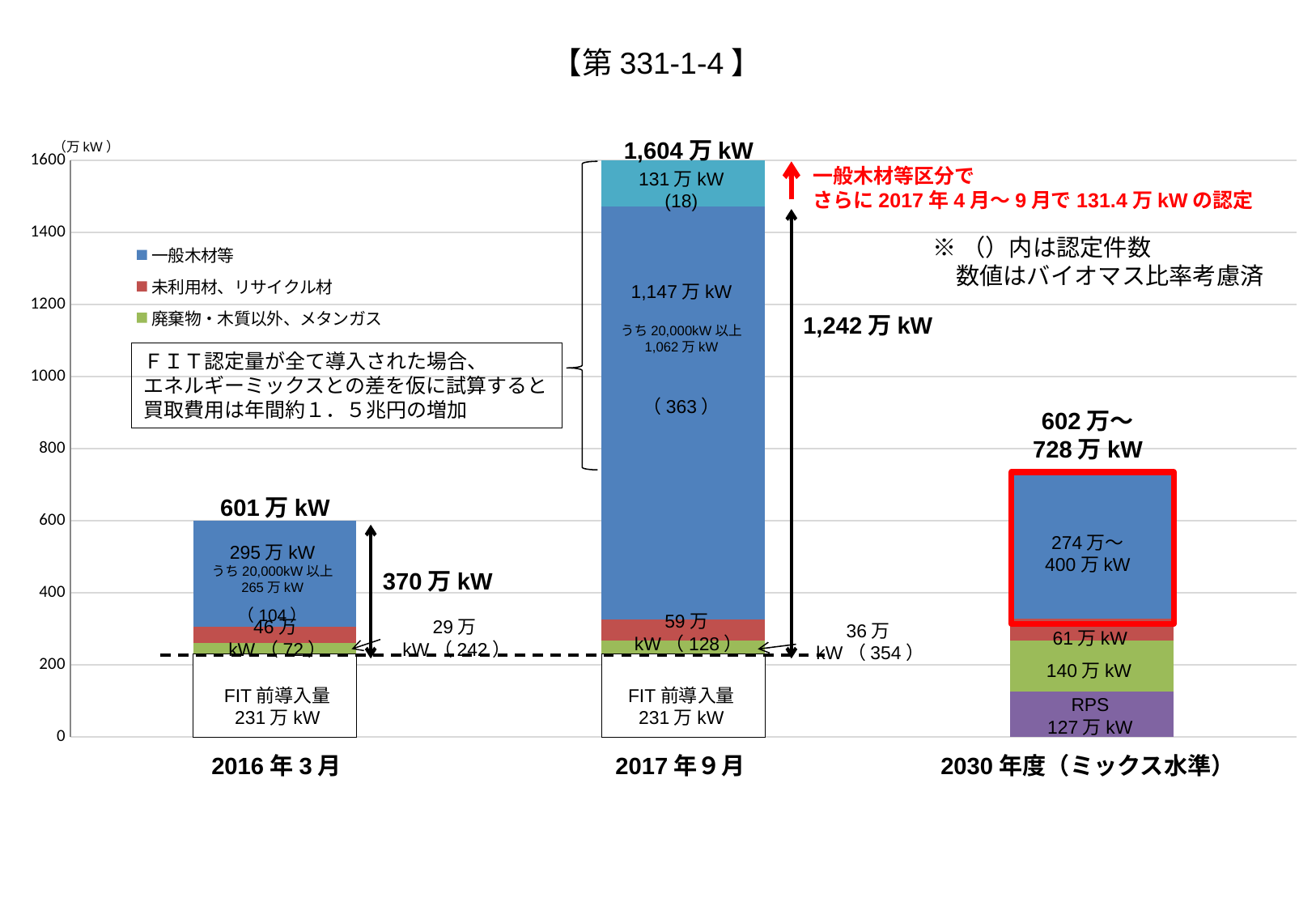

【第331-1-4】
1,604万kW
（万kW）

### Chart

| Category | FIT前導入量 | 廃棄物・木質以外、メタンガス | 未利用材、リサイクル材 | 一般木材等 | 4月以降 |
|---|---|---|---|---|---|
| 2016年3月 | 231.0 | 29.0 | 46.0 | 295.0 | 0.0 |
| 2017年3月 | 231.0 | 36.0 | 59.0 | 1147.0 | 131.0 |
| 2030年度 | 127.0 | 140.0 | 61.0 | 400.0 | None |
一般木材等区分で
さらに2017年4月～9月で131.4万kWの認定

131万kW
(18)
※（）内は認定件数
　数値はバイオマス比率考慮済

1,147万kW

うち20,000kW以上
1,062万kW

（363）
1,242万kW
ＦＩＴ認定量が全て導入された場合、
エネルギーミックスとの差を仮に試算すると
買取費用は年間約１．５兆円の増加
602万～
728万kW

601万kW
274万～
400万kW
295万kW
うち20,000kW以上
265万kW

（104）
370万kW
59万kW（128）
46万kW（72）
29万kW（242）
61万kW
36万kW（354）
140万kW
FIT前導入量
231万kW
FIT前導入量
231万kW
RPS
127万kW
2016年3月

2017年９月

2030年度（ミックス水準）